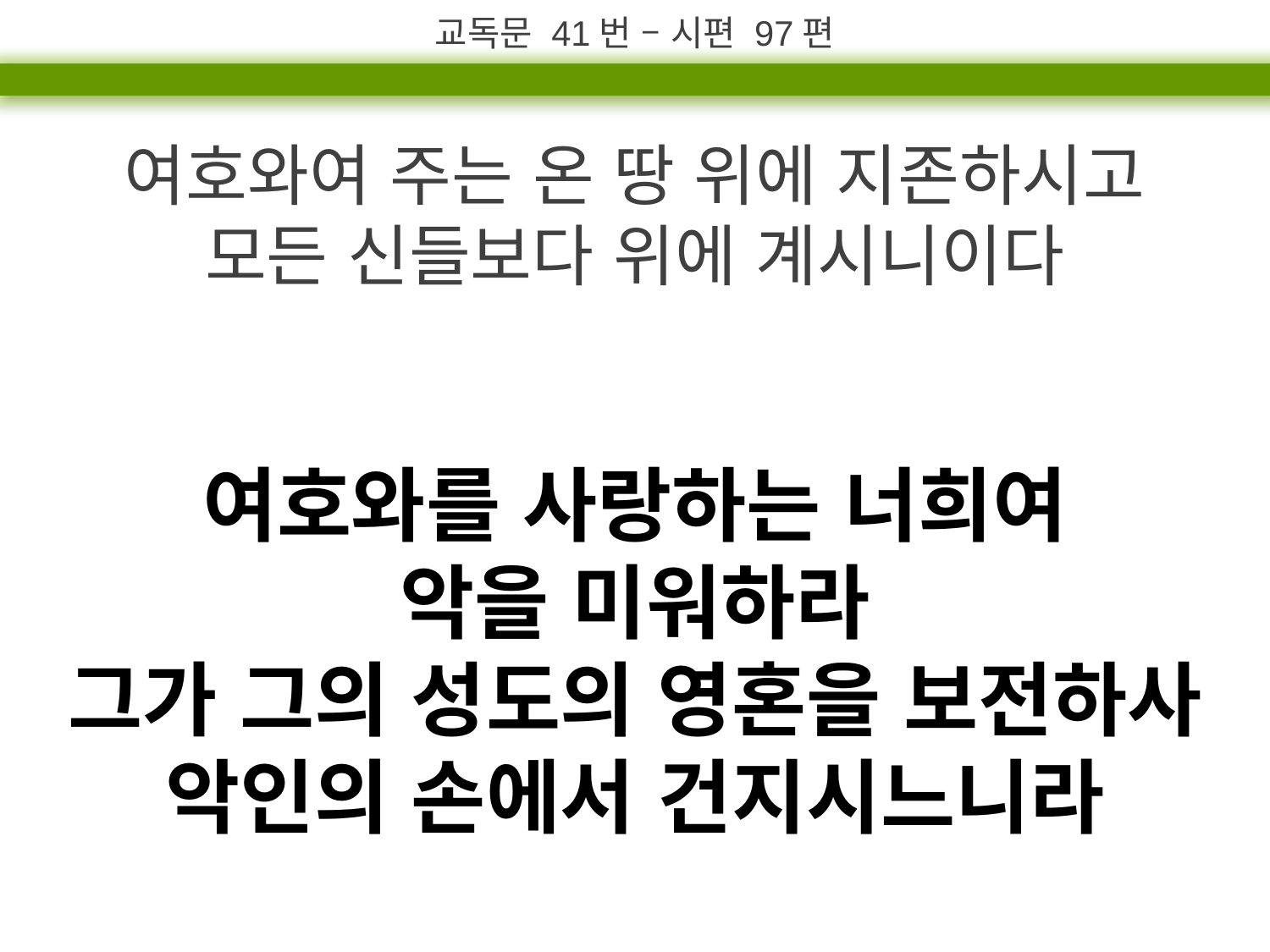

교독문 41번 – 시편 97편

여호와여 주는 온 땅 위에 지존하시고
모든 신들보다 위에 계시니이다
여호와를 사랑하는 너희여
악을 미워하라
그가 그의 성도의 영혼을 보전하사
악인의 손에서 건지시느니라